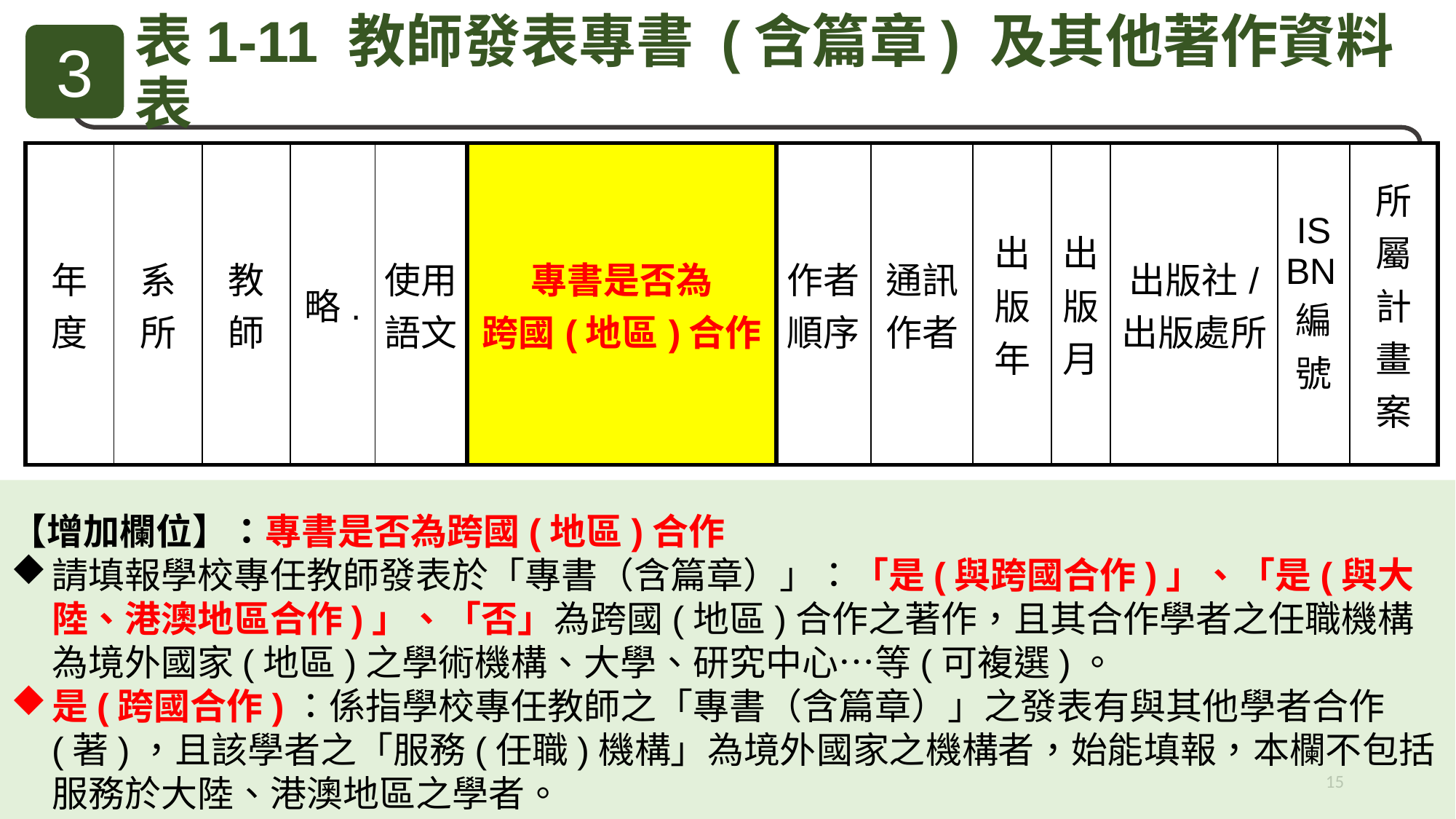

3

表1-11 教師發表專書 (含篇章) 及其他著作資料表

| 年度 | 系所 | 教師 | 略. | 使用 語文 | 專書是否為 跨國(地區)合作 | 作者順序 | 通訊 作者 | 出版年 | 出 版 月 | 出版社/ 出版處所 | ISBN編號 | 所屬計畫案 |
| --- | --- | --- | --- | --- | --- | --- | --- | --- | --- | --- | --- | --- |

【增加欄位】：專書是否為跨國(地區)合作
請填報學校專任教師發表於「專書（含篇章）」：「是(與跨國合作)」、「是(與大陸、港澳地區合作)」、「否」為跨國(地區)合作之著作，且其合作學者之任職機構為境外國家(地區)之學術機構、大學、研究中心…等(可複選)。
是(跨國合作)：係指學校專任教師之「專書（含篇章）」之發表有與其他學者合作(著)，且該學者之「服務(任職)機構」為境外國家之機構者，始能填報，本欄不包括服務於大陸、港澳地區之學者。
15